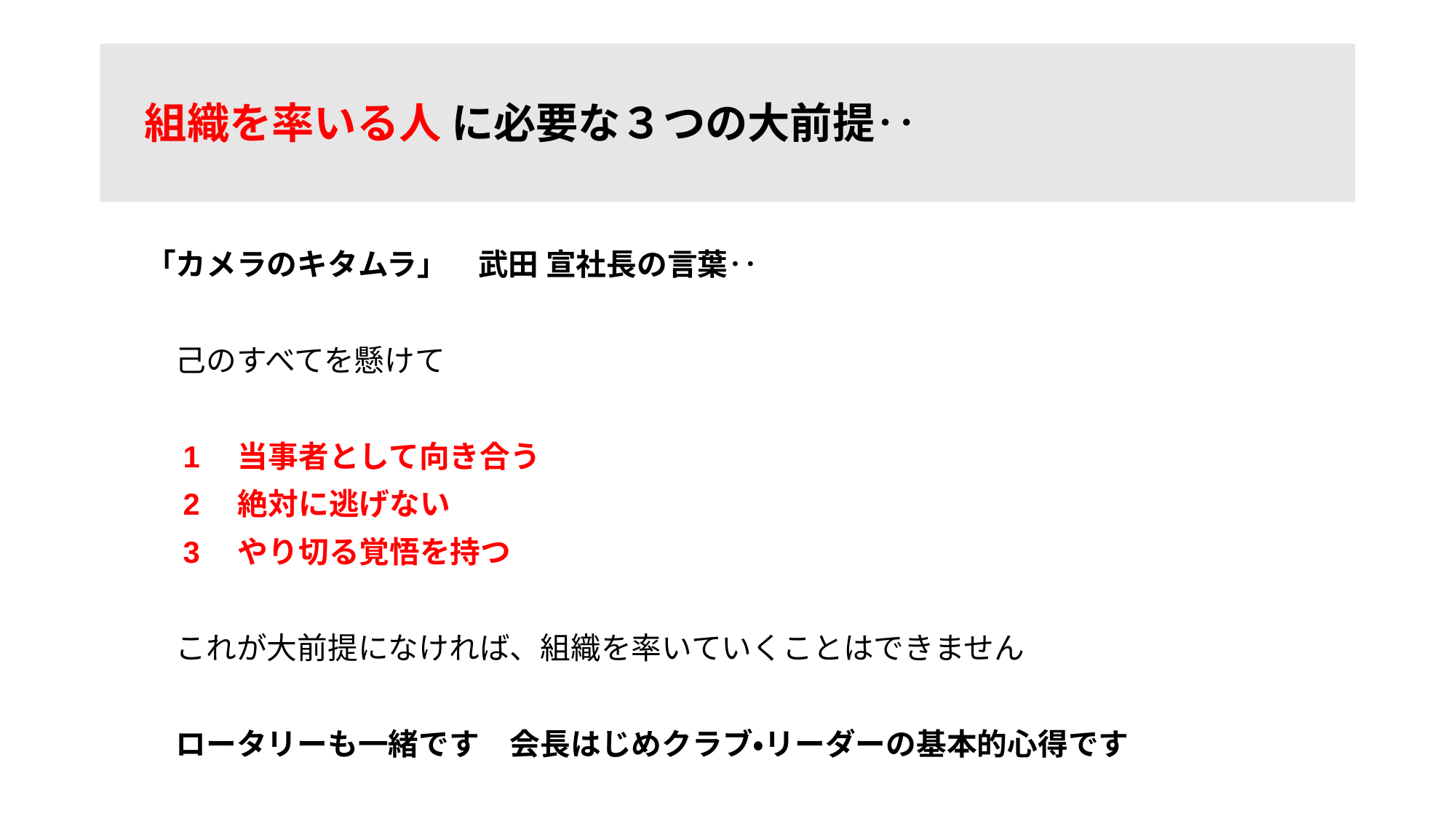

# 組織を率いる人 に必要な３つの大前提‥
「カメラのキタムラ」　武田 宣社長の言葉‥

　己のすべてを懸けて

　1　当事者として向き合う
　2　絶対に逃げない
　3　やり切る覚悟を持つ

　これが大前提になければ、組織を率いていくことはできません

　ロータリーも一緒です　会長はじめクラブ・リーダーの基本的心得です